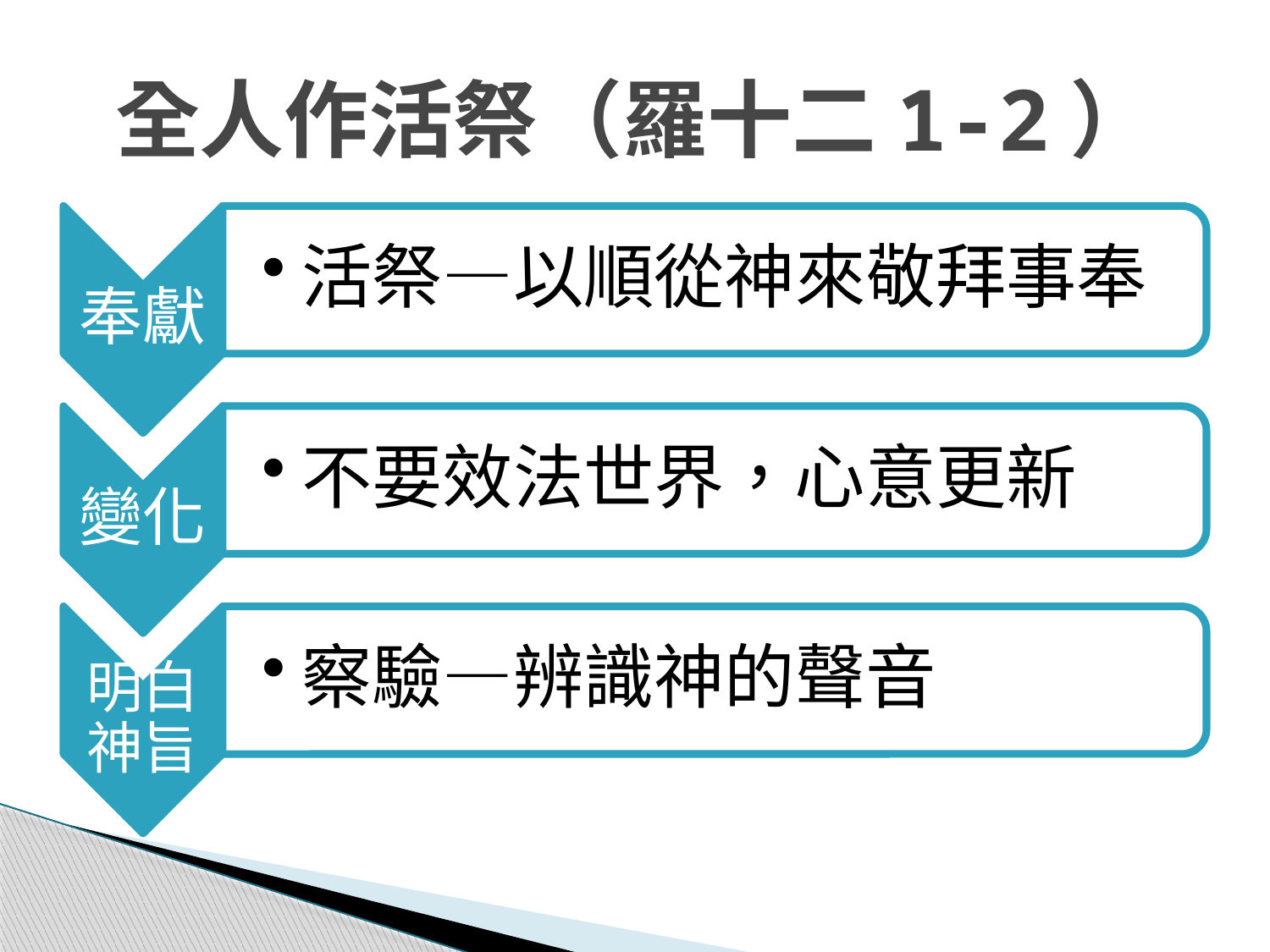

# 全人作活祭（羅十二1-2）
奉獻
活祭—以順從神來敬拜事奉
變化
不要效法世界，心意更新
明白神旨
察驗—辨識神的聲音